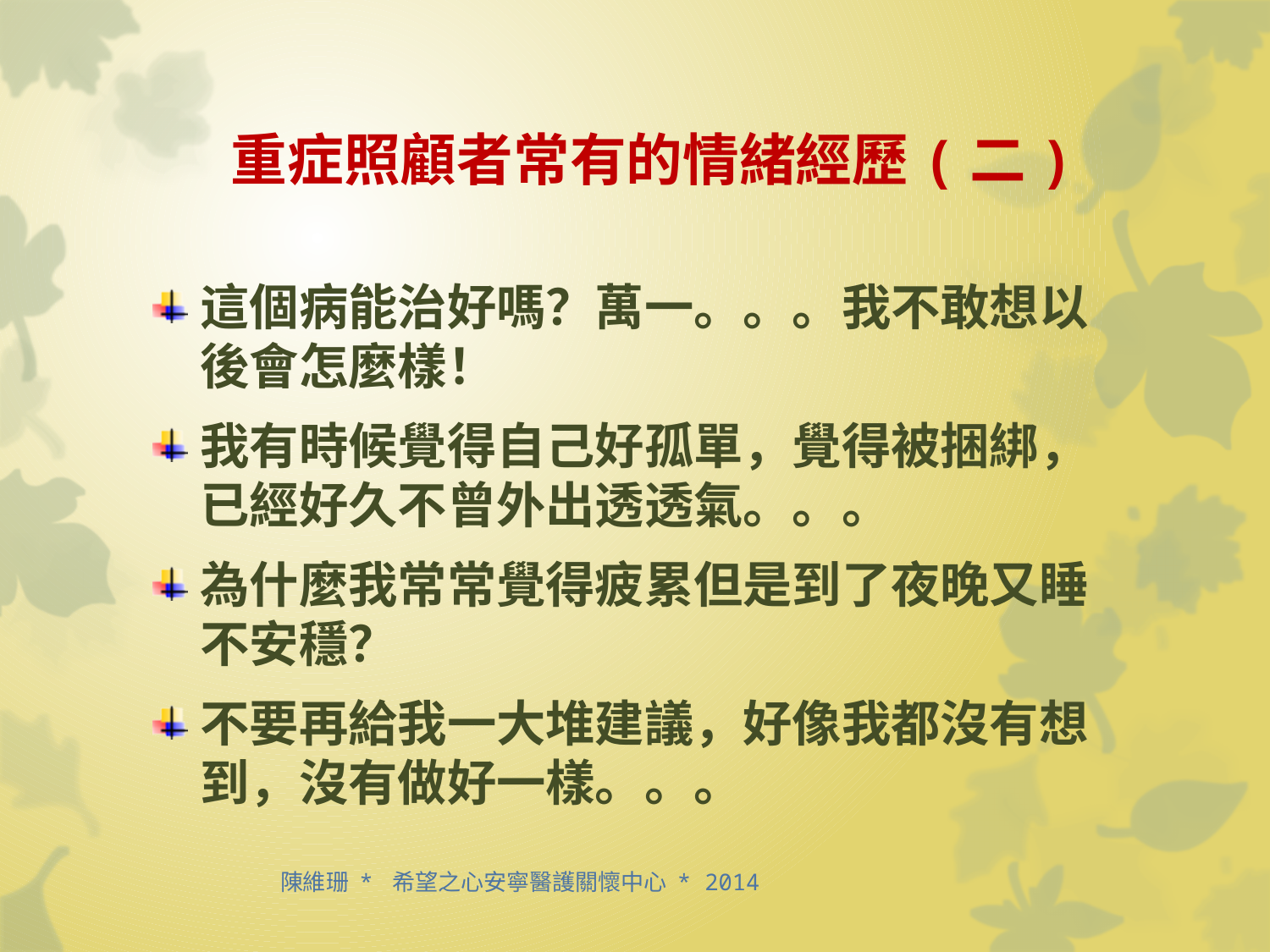

# 重症照顧者常有的情緒經歷(二)
這個病能治好嗎？萬一。。。我不敢想以後會怎麼樣！
我有時候覺得自己好孤單，覺得被捆綁，已經好久不曾外出透透氣。。。
為什麼我常常覺得疲累但是到了夜晚又睡不安穩？
不要再給我一大堆建議，好像我都沒有想到，沒有做好一樣。。。

                        陳維珊 * 希望之心安寧醫護關懷中心 * 2014